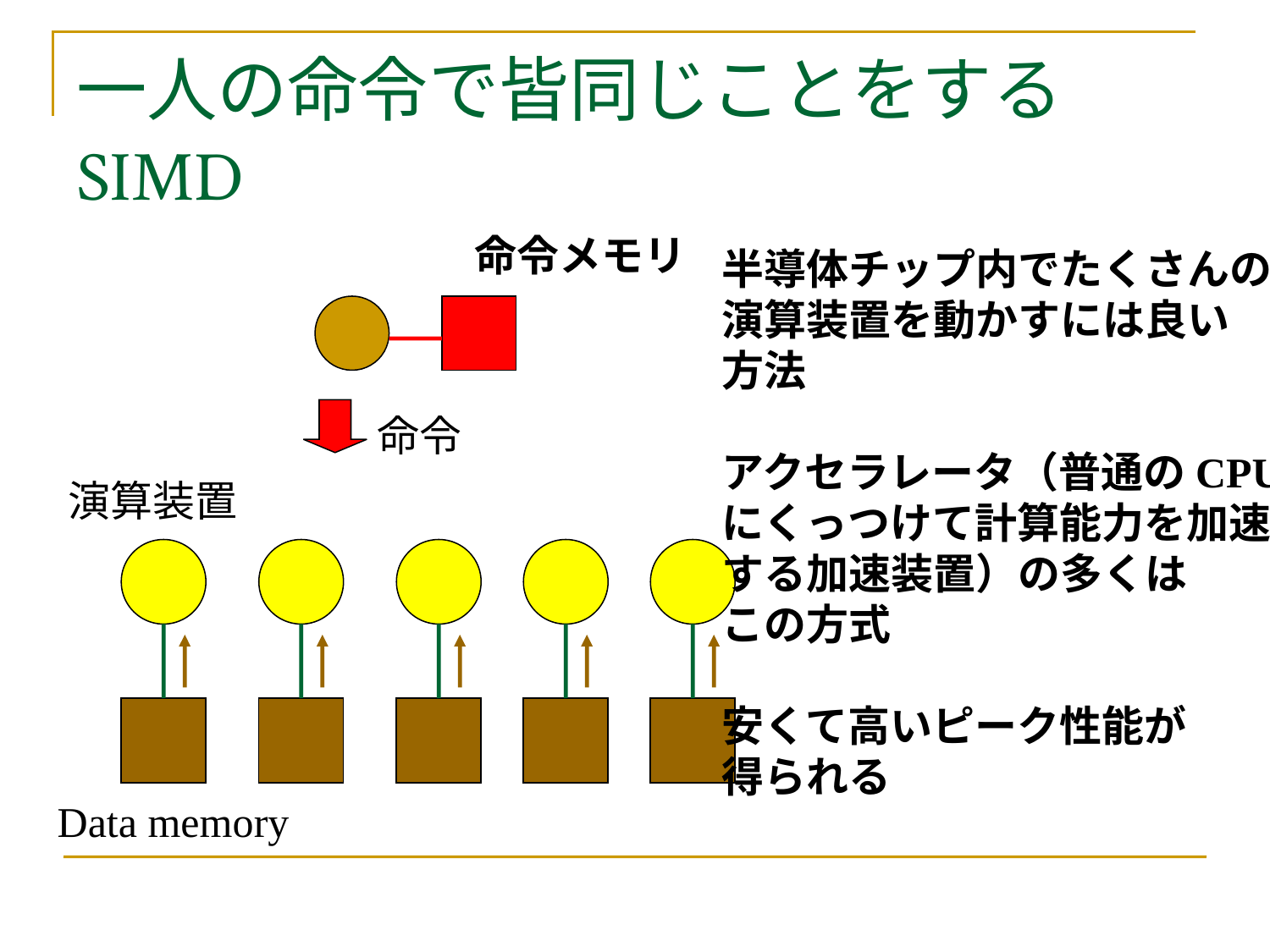

# 一人の命令で皆同じことをする SIMD
命令メモリ
半導体チップ内でたくさんの
演算装置を動かすには良い
方法

アクセラレータ（普通のCPU
にくっつけて計算能力を加速
する加速装置）の多くは
この方式

安くて高いピーク性能が
得られる

命令
演算装置

Data memory